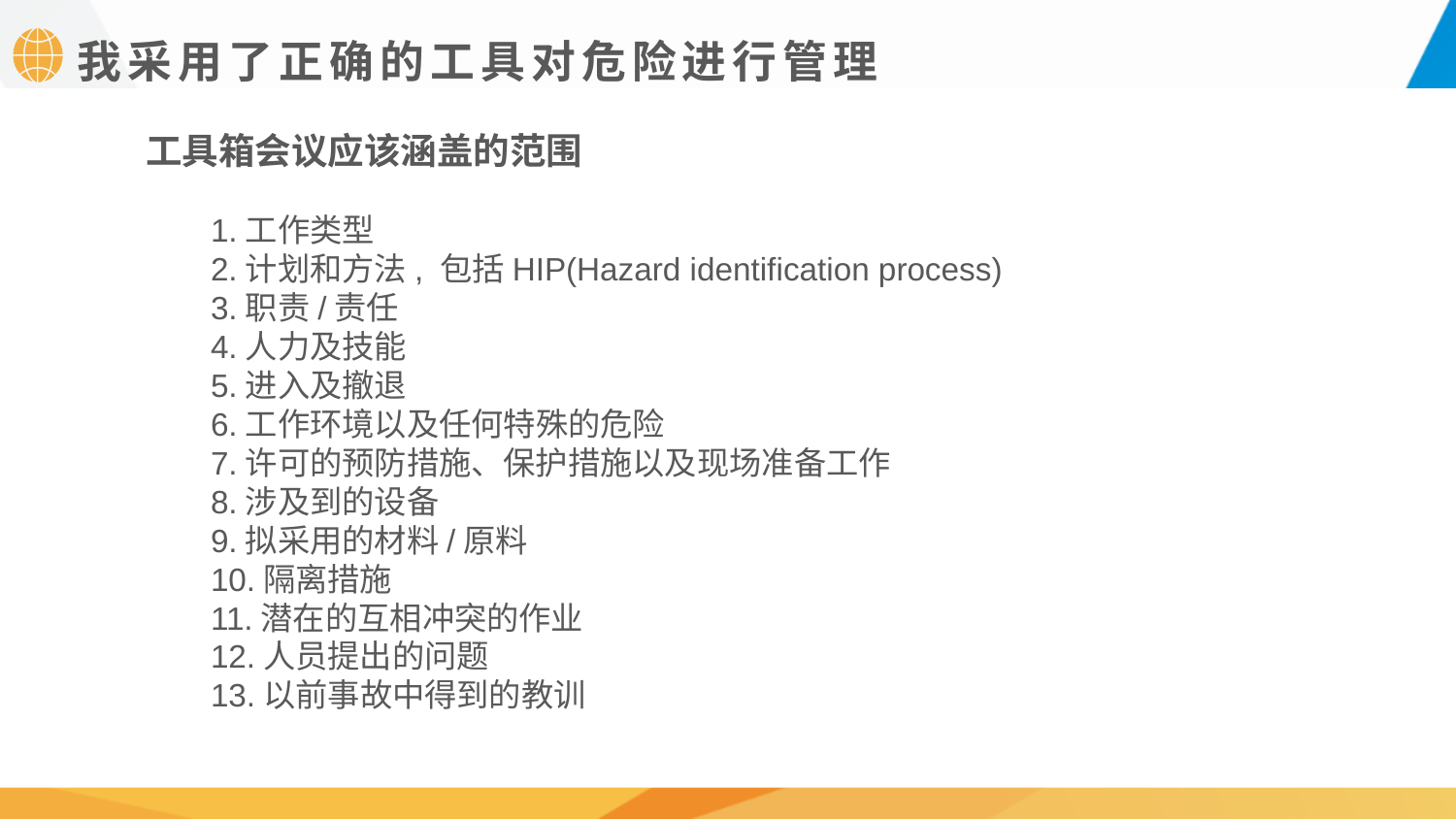

我采用了正确的工具对危险进行管理

工具箱会议应该涵盖的范围

1.工作类型
2.计划和方法, 包括HIP(Hazard identification process)
3.职责/责任
4.人力及技能
5.进入及撤退
6.工作环境以及任何特殊的危险
7.许可的预防措施、保护措施以及现场准备工作
8.涉及到的设备
9.拟采用的材料/原料
10.隔离措施
11.潜在的互相冲突的作业
12.人员提出的问题
13.以前事故中得到的教训